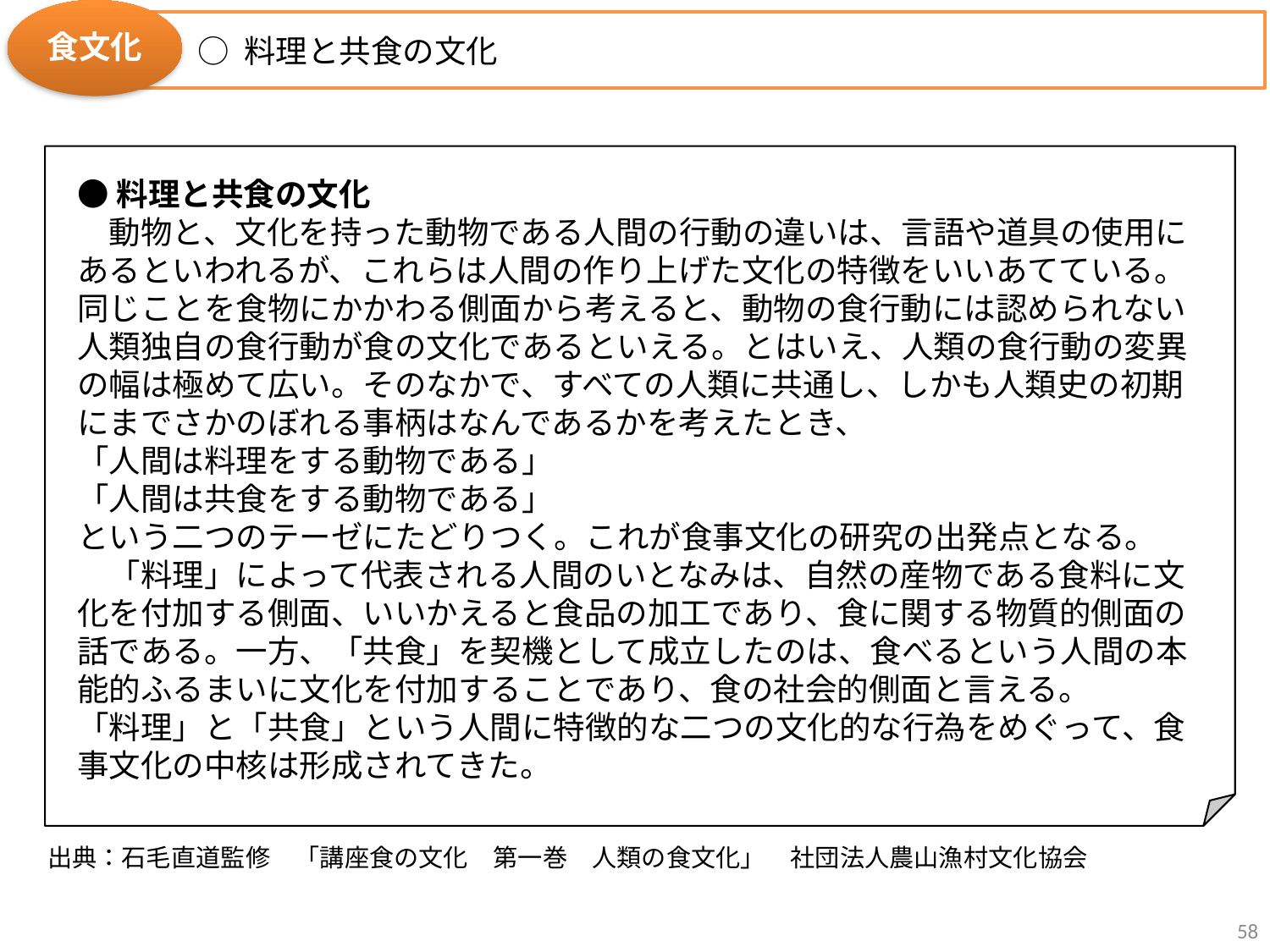

○ 料理と共食の文化
食文化

●料理と共食の文化
　動物と、文化を持った動物である人間の行動の違いは、言語や道具の使用にあるといわれるが、これらは人間の作り上げた文化の特徴をいいあてている。同じことを食物にかかわる側面から考えると、動物の食行動には認められない人類独自の食行動が食の文化であるといえる。とはいえ、人類の食行動の変異の幅は極めて広い。そのなかで、すべての人類に共通し、しかも人類史の初期にまでさかのぼれる事柄はなんであるかを考えたとき、
「人間は料理をする動物である」
「人間は共食をする動物である」
という二つのテーゼにたどりつく。これが食事文化の研究の出発点となる。
　「料理」によって代表される人間のいとなみは、自然の産物である食料に文化を付加する側面、いいかえると食品の加工であり、食に関する物質的側面の話である。一方、「共食」を契機として成立したのは、食べるという人間の本能的ふるまいに文化を付加することであり、食の社会的側面と言える。
「料理」と「共食」という人間に特徴的な二つの文化的な行為をめぐって、食事文化の中核は形成されてきた。
出典：石毛直道監修　「講座食の文化　第一巻　人類の食文化」　社団法人農山漁村文化協会
58